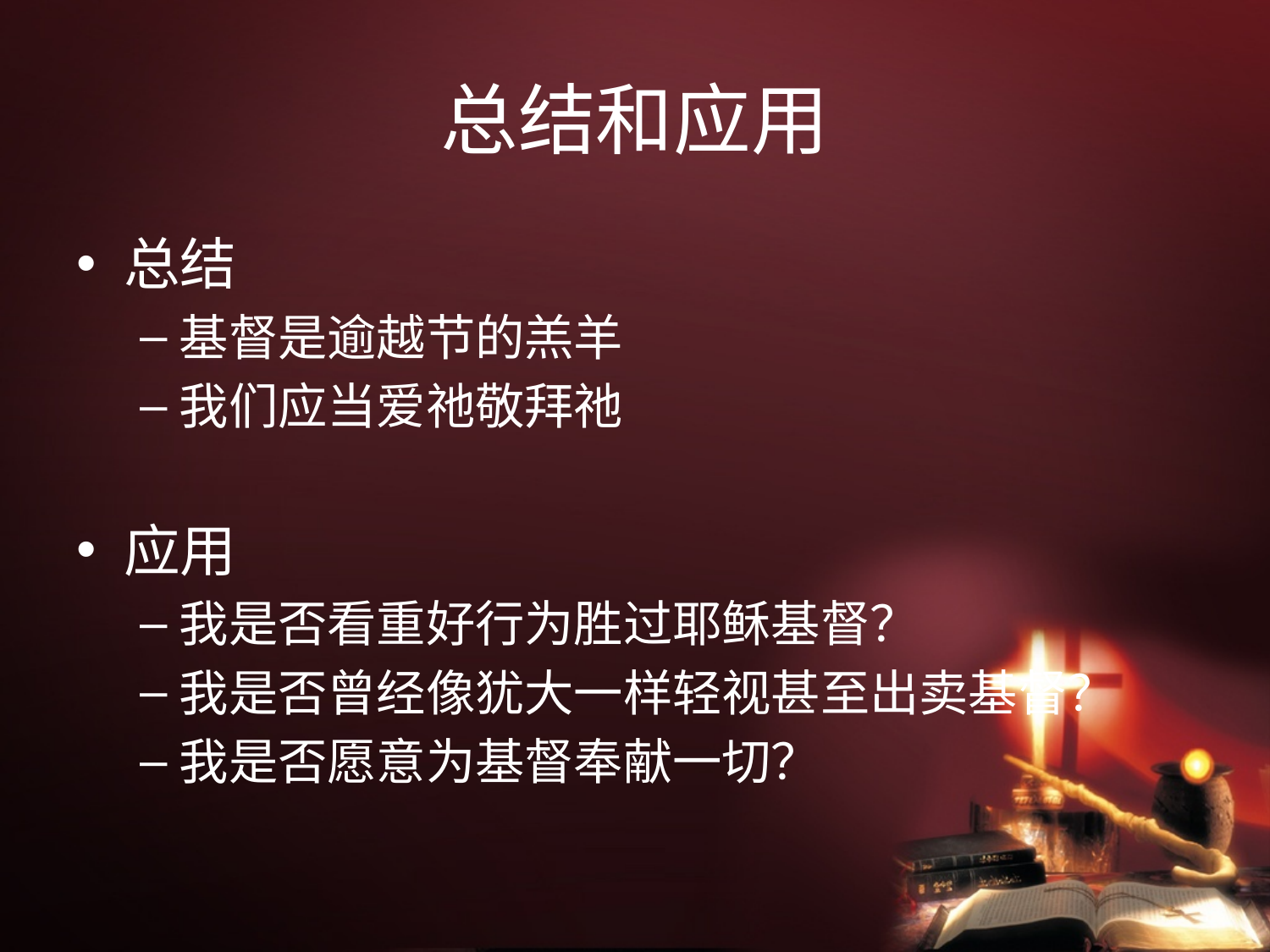

# 总结和应用
总结
基督是逾越节的羔羊
我们应当爱祂敬拜祂

应用
我是否看重好行为胜过耶稣基督？
我是否曾经像犹大一样轻视甚至出卖基督？
我是否愿意为基督奉献一切？